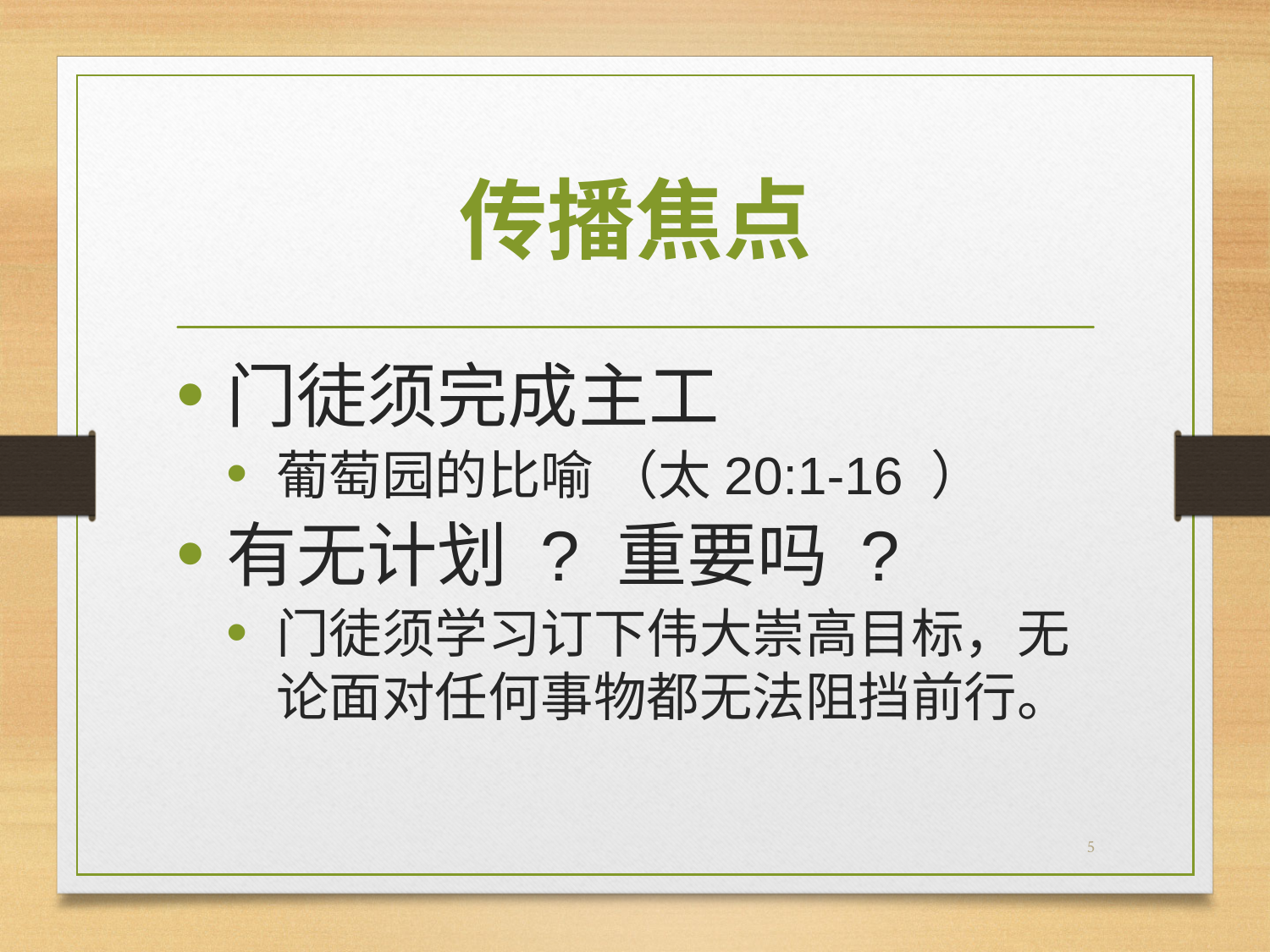

# 传播焦点
门徒须完成主工
葡萄园的比喻 （太20:1-16 ）
有无计划 ? 重要吗 ?
门徒须学习订下伟大崇高目标，无论面对任何事物都无法阻挡前行。
5